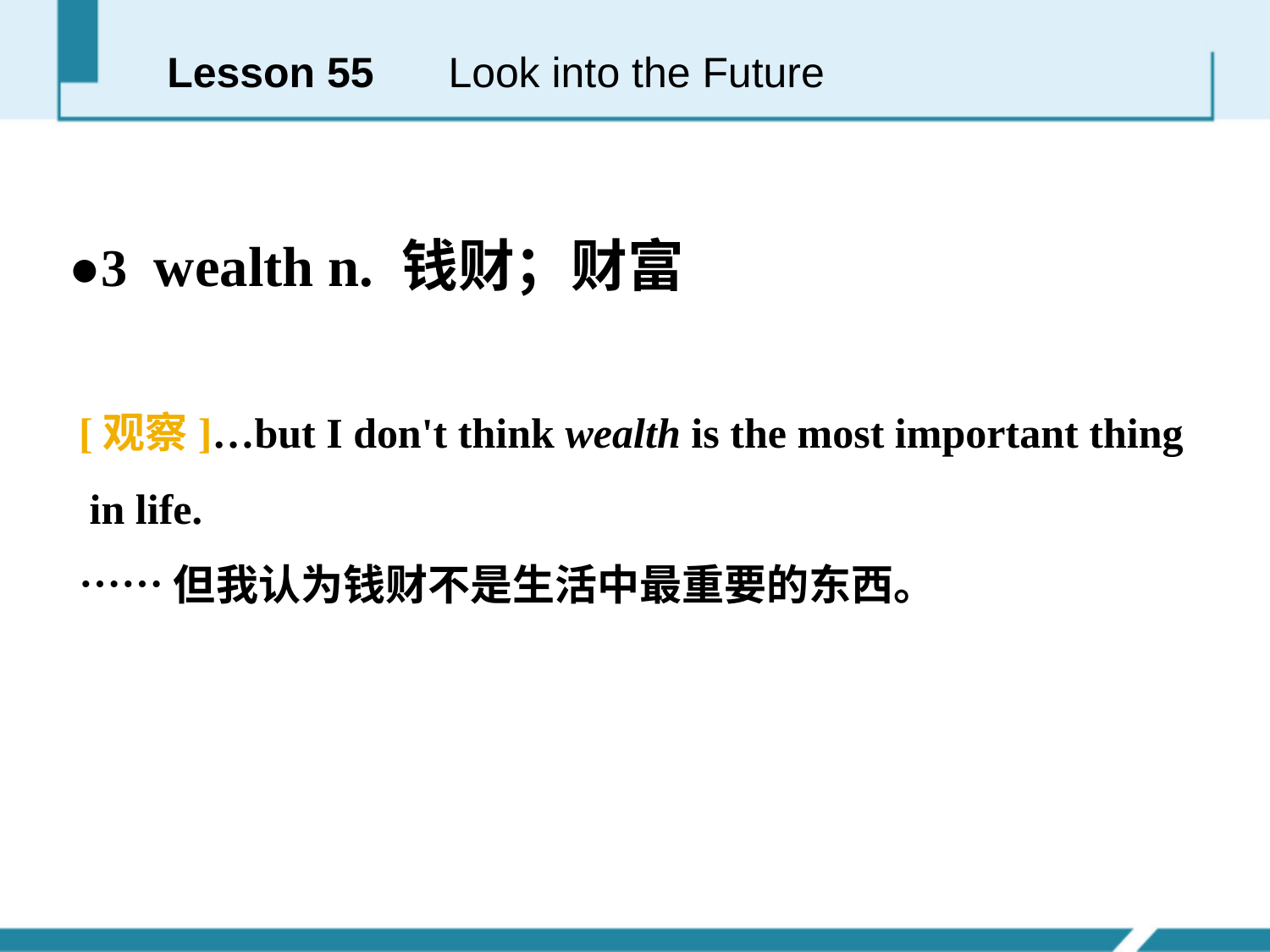

Lesson 55 　Look into the Future
●3  wealth n. 钱财；财富

[观察]…but I don't think wealth is the most important thing
 in life.
……但我认为钱财不是生活中最重要的东西。